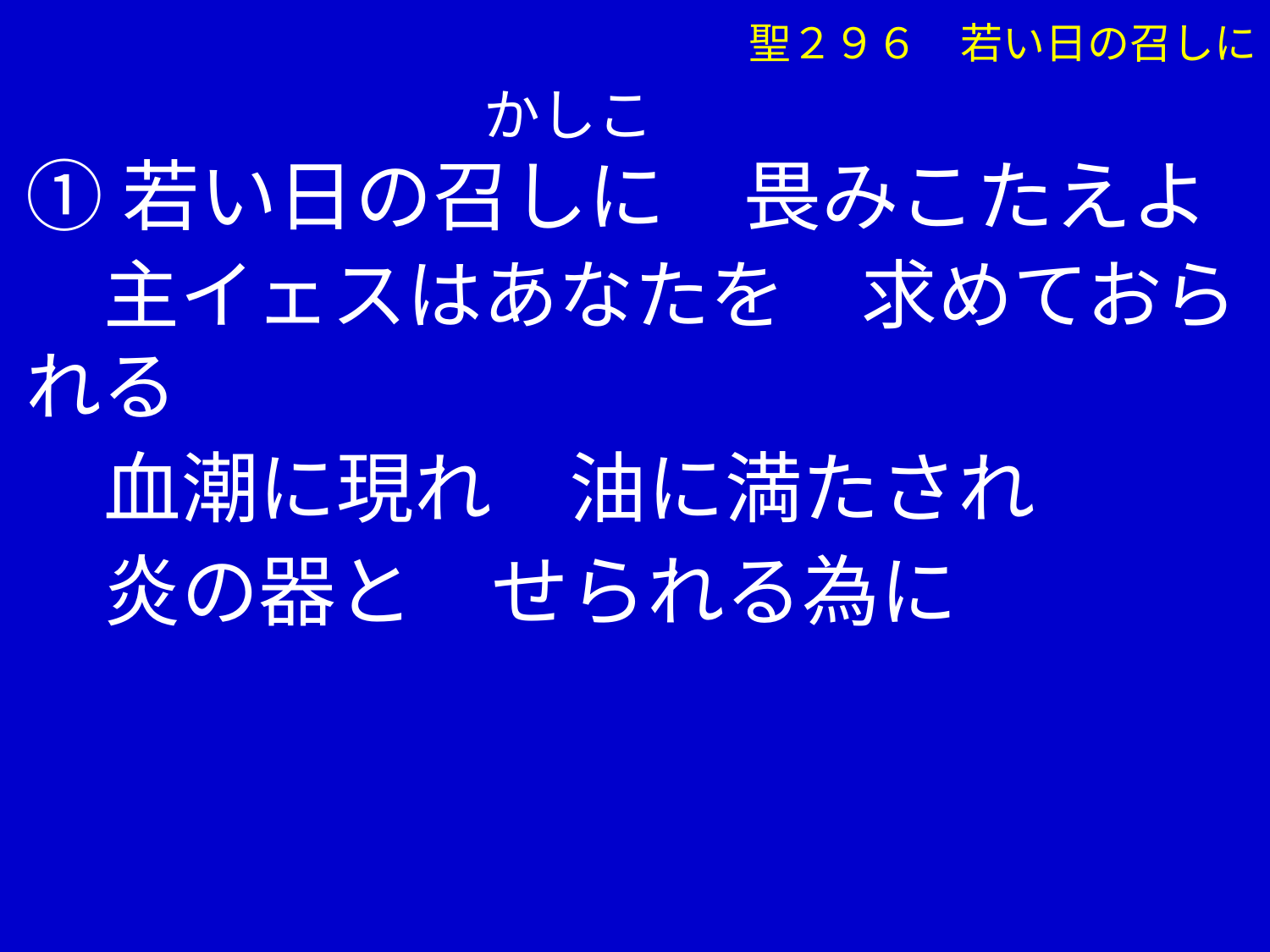

聖２９６　若い日の召しに
                                   かしこ
①若い日の召しに　畏みこたえよ
　主イェスはあなたを　求めておられる
　血潮に現れ　油に満たされ
　炎の器と　せられる為に